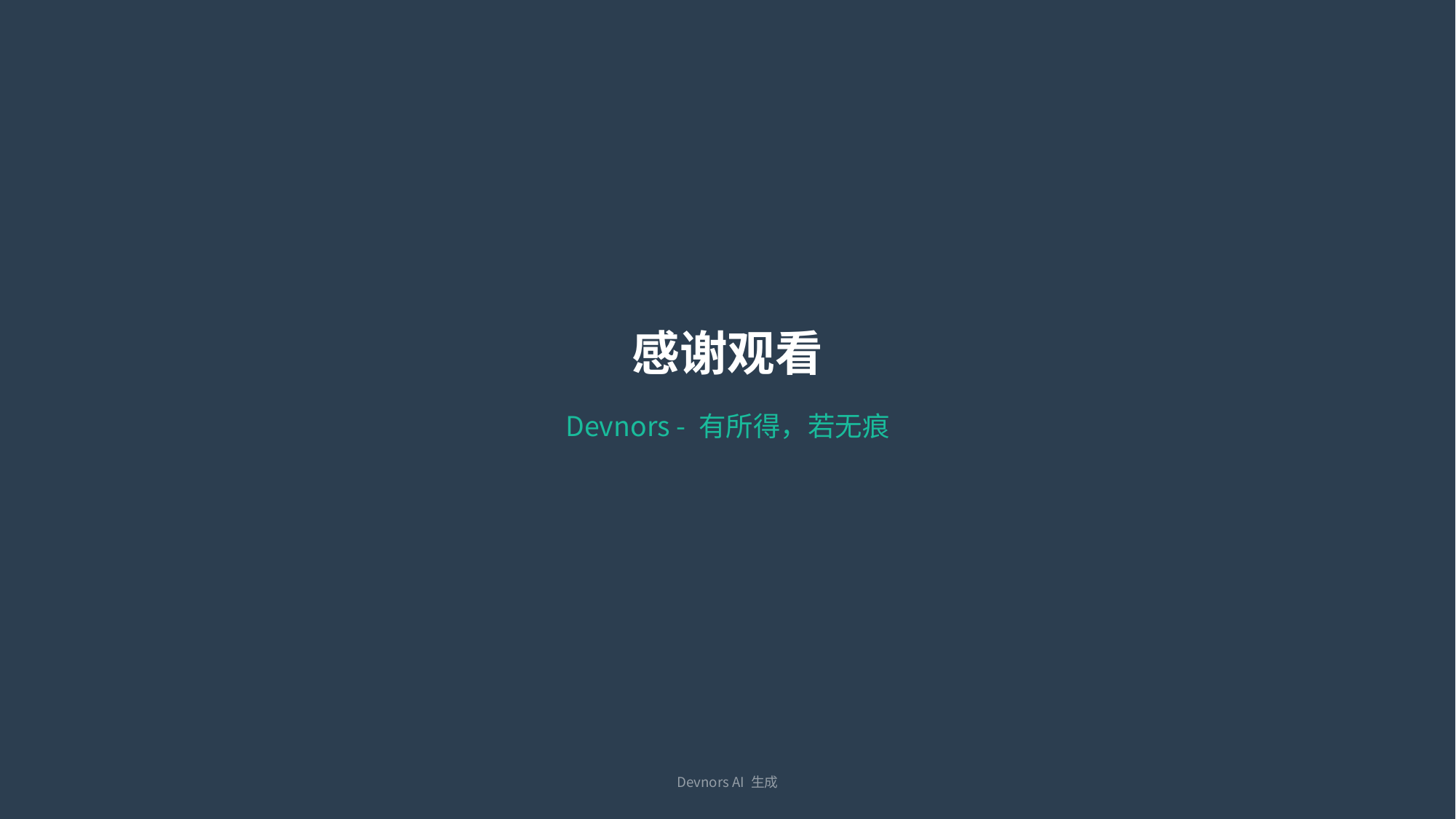

感谢观看
Devnors - 有所得，若无痕
Devnors AI 生成